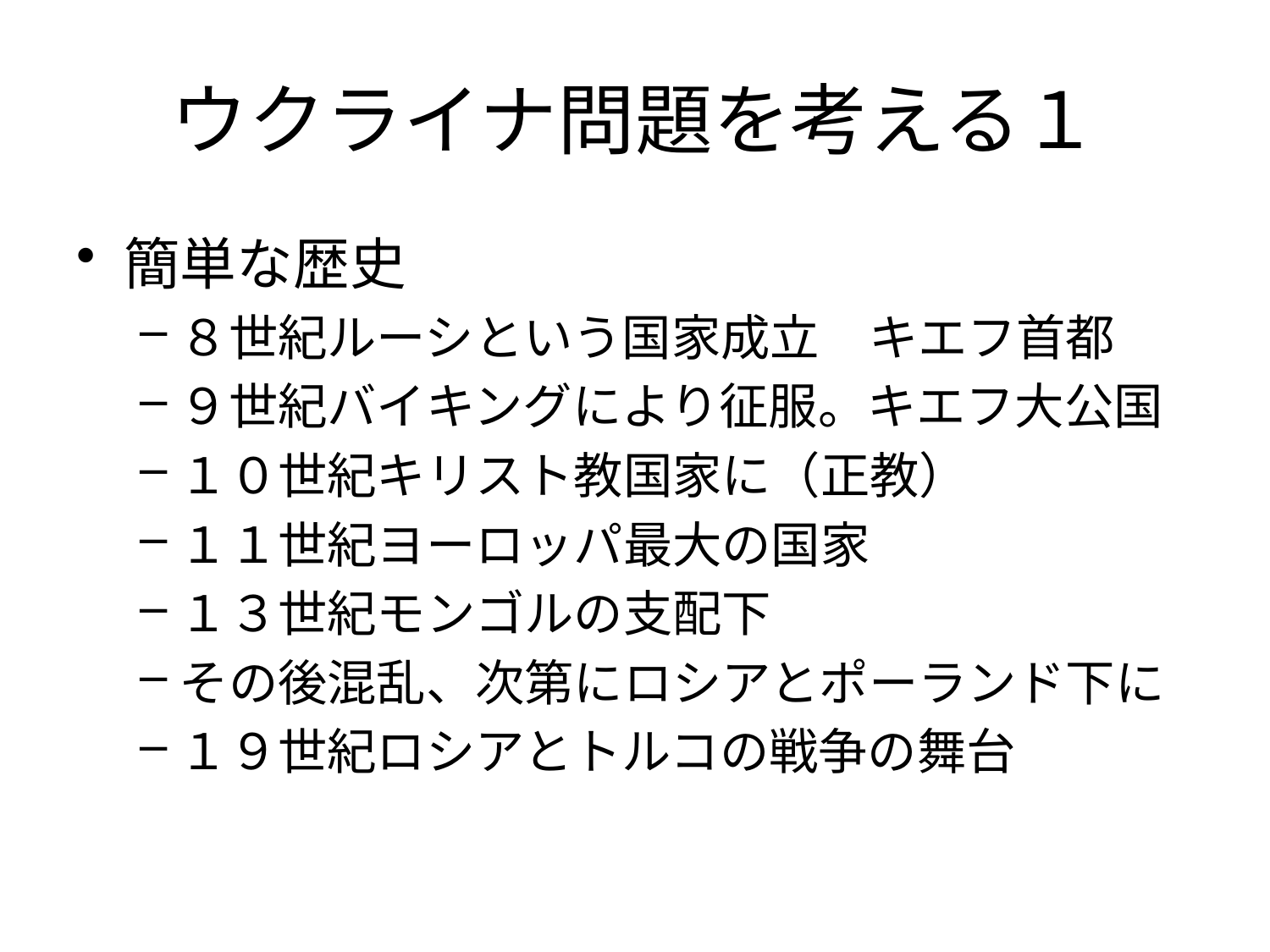

# ウクライナ問題を考える１
簡単な歴史
８世紀ルーシという国家成立　キエフ首都
９世紀バイキングにより征服。キエフ大公国
１０世紀キリスト教国家に（正教）
１１世紀ヨーロッパ最大の国家
１３世紀モンゴルの支配下
その後混乱、次第にロシアとポーランド下に
１９世紀ロシアとトルコの戦争の舞台